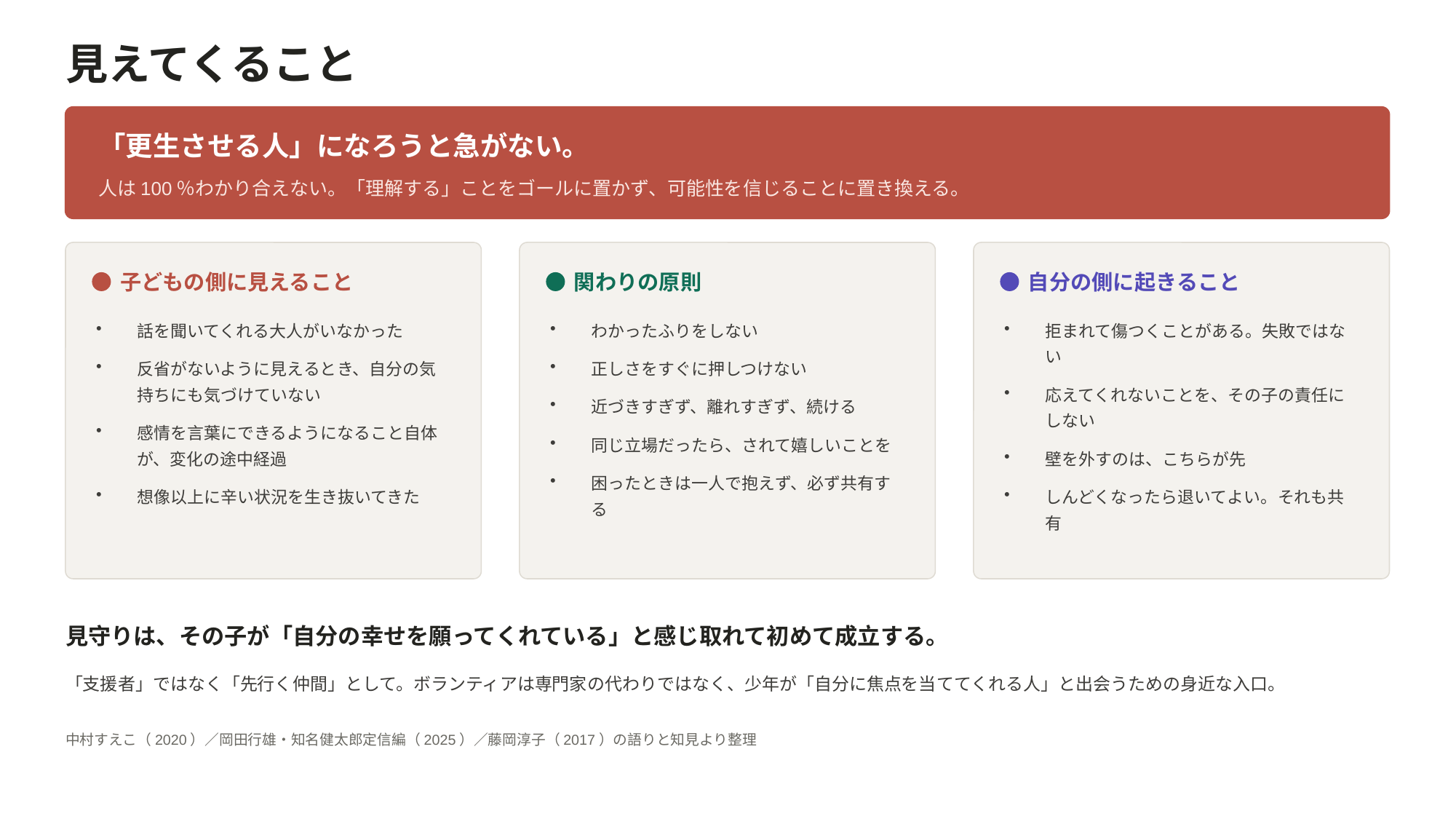

見えてくること

「更生させる人」になろうと急がない。
人は100％わかり合えない。「理解する」ことをゴールに置かず、可能性を信じることに置き換える。

子どもの側に見えること
関わりの原則
自分の側に起きること

話を聞いてくれる大人がいなかった
反省がないように見えるとき、自分の気持ちにも気づけていない
感情を言葉にできるようになること自体が、変化の途中経過
想像以上に辛い状況を生き抜いてきた
わかったふりをしない
正しさをすぐに押しつけない
近づきすぎず、離れすぎず、続ける
同じ立場だったら、されて嬉しいことを
困ったときは一人で抱えず、必ず共有する
拒まれて傷つくことがある。失敗ではない
応えてくれないことを、その子の責任にしない
壁を外すのは、こちらが先
しんどくなったら退いてよい。それも共有
見守りは、その子が「自分の幸せを願ってくれている」と感じ取れて初めて成立する。
「支援者」ではなく「先行く仲間」として。ボランティアは専門家の代わりではなく、少年が「自分に焦点を当ててくれる人」と出会うための身近な入口。
中村すえこ（2020）／岡田行雄・知名健太郎定信編（2025）／藤岡淳子（2017）の語りと知見より整理